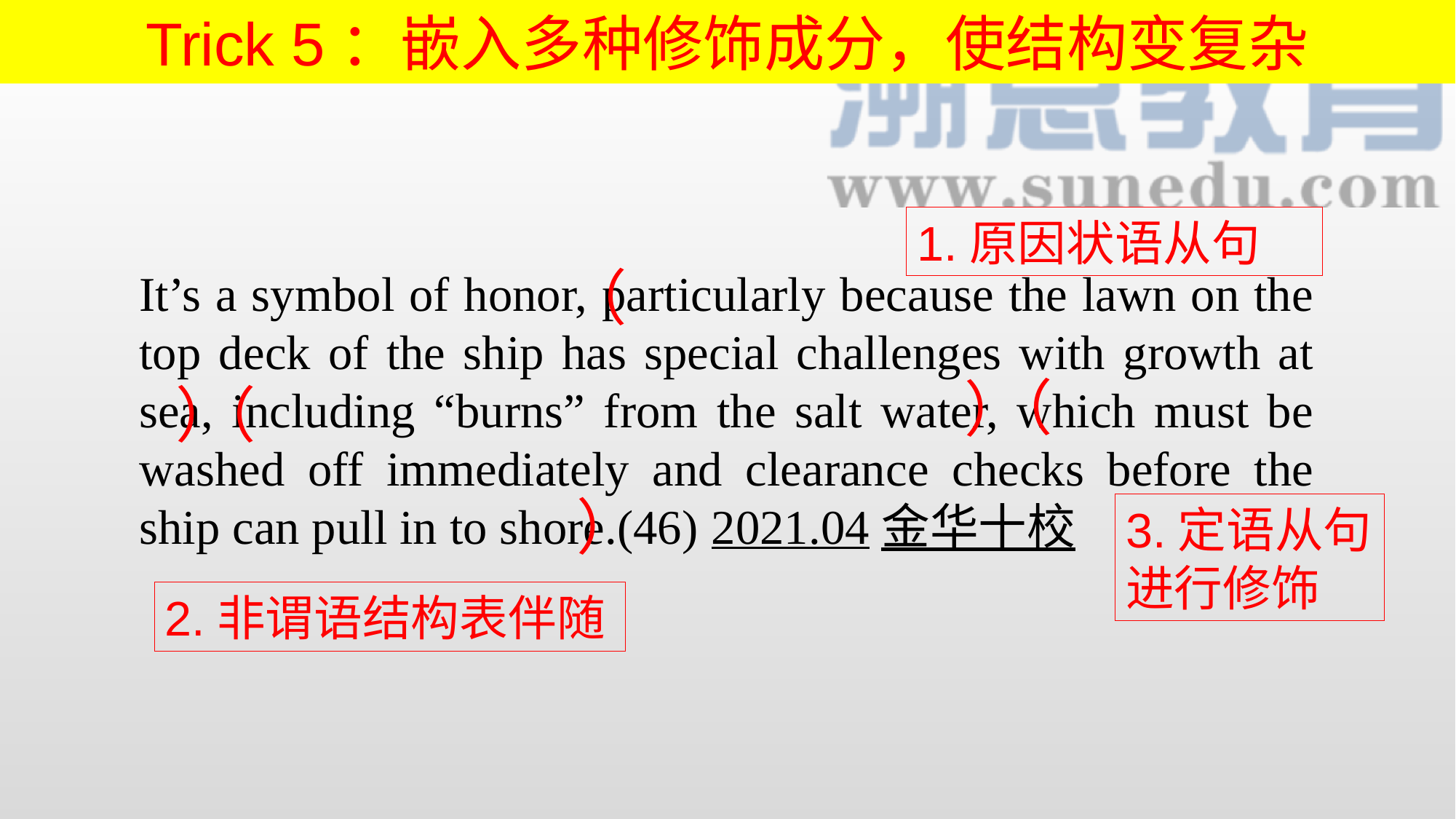

Trick 5：嵌入多种修饰成分，使结构变复杂
1.原因状语从句
（
It’s a symbol of honor, particularly because the lawn on the top deck of the ship has special challenges with growth at sea, including “burns” from the salt water, which must be washed off immediately and clearance checks before the ship can pull in to shore.(46) 2021.04金华十校
（
）
（
）
）
3.定语从句
进行修饰
2.非谓语结构表伴随